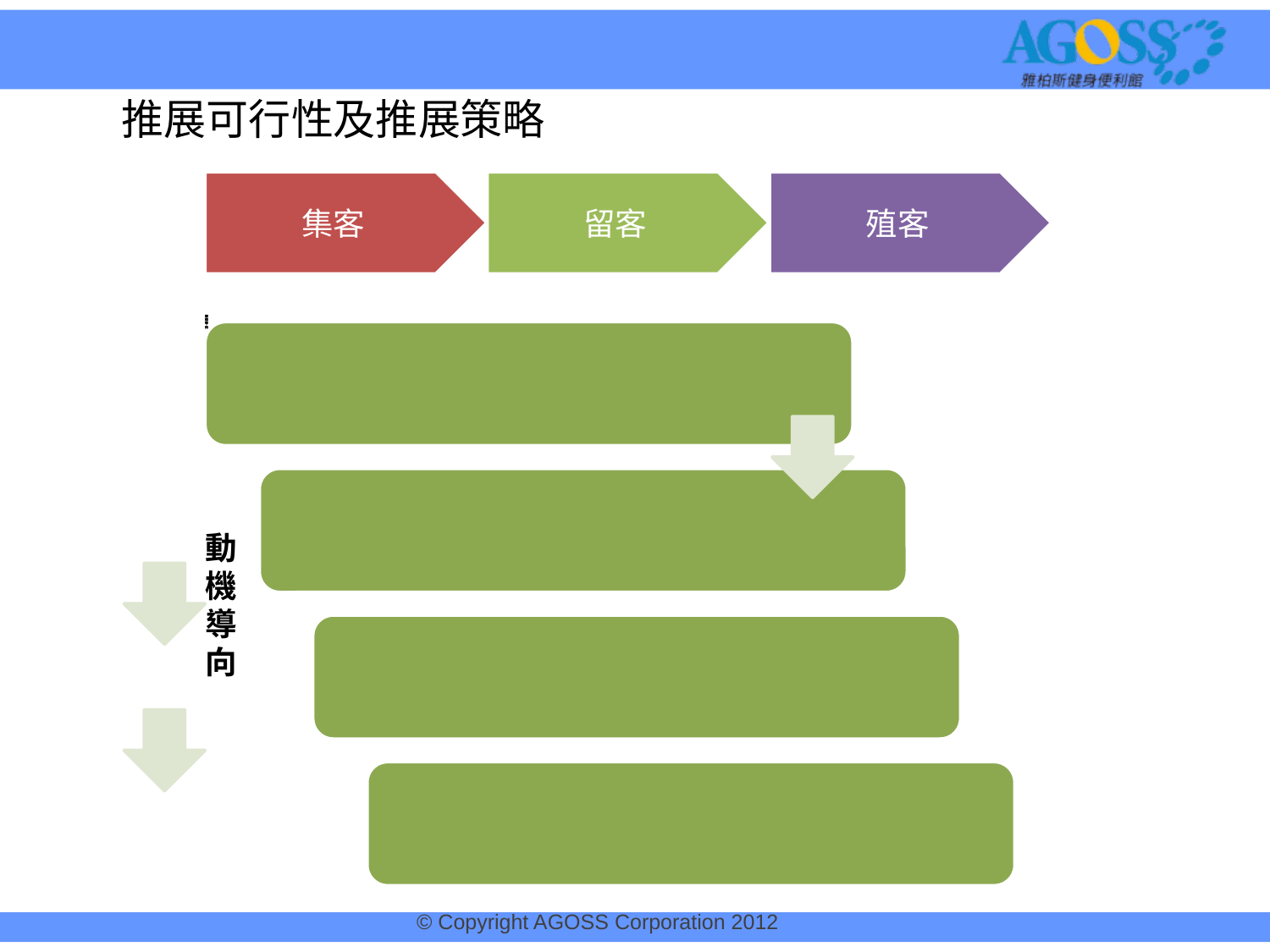

推展可行性及推展策略
集客
留客
殖客
動機導向
© Copyright AGOSS Corporation 2012